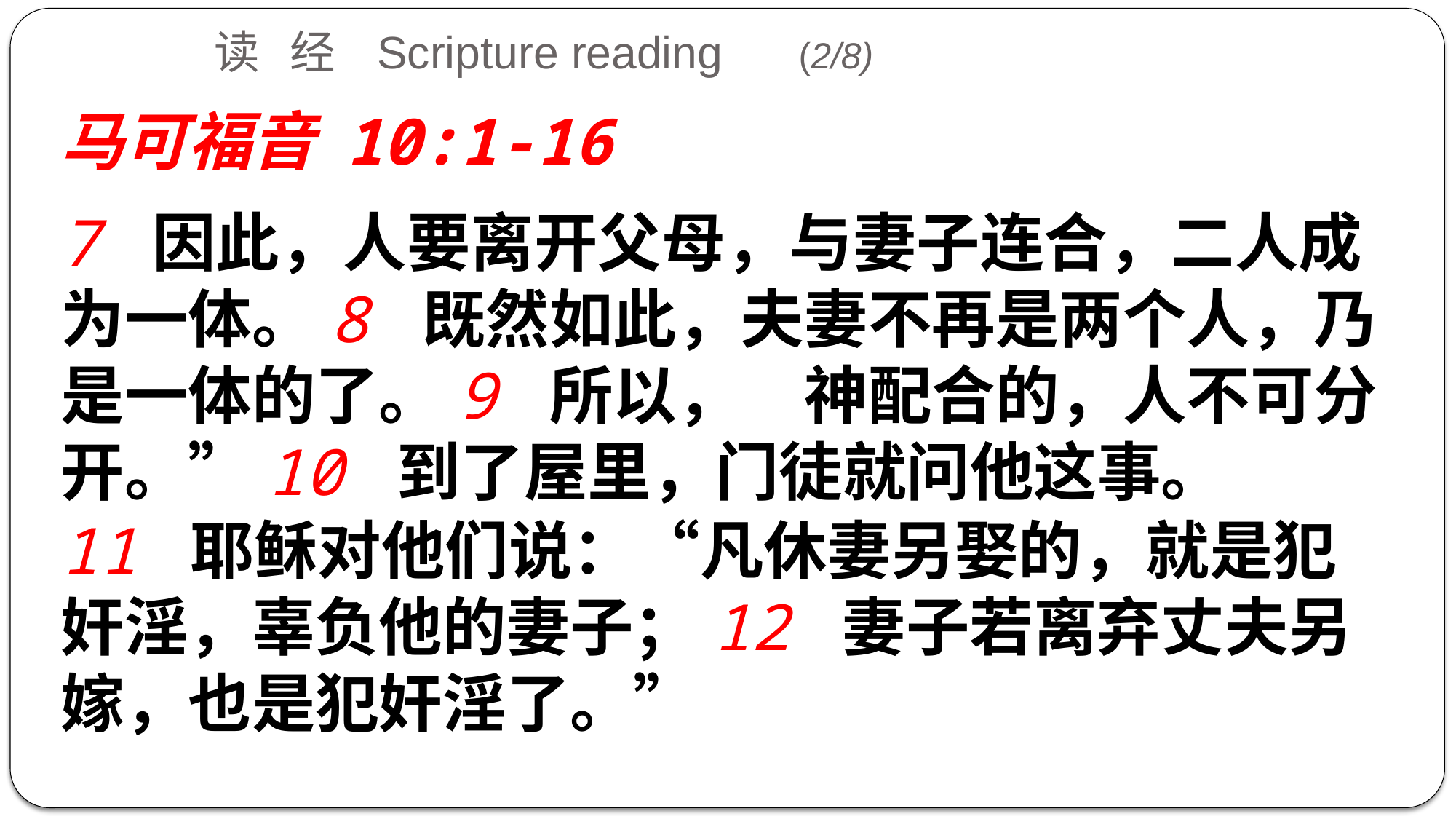

读   经   Scripture reading      (2/8)
马可福音 10:1-16

7 因此，人要离开父母，与妻子连合，二人成为一体。8 既然如此，夫妻不再是两个人，乃是一体的了。9 所以，　神配合的，人不可分开。”10 到了屋里，门徒就问他这事。
11 耶稣对他们说：“凡休妻另娶的，就是犯奸淫，辜负他的妻子；12 妻子若离弃丈夫另嫁，也是犯奸淫了。”